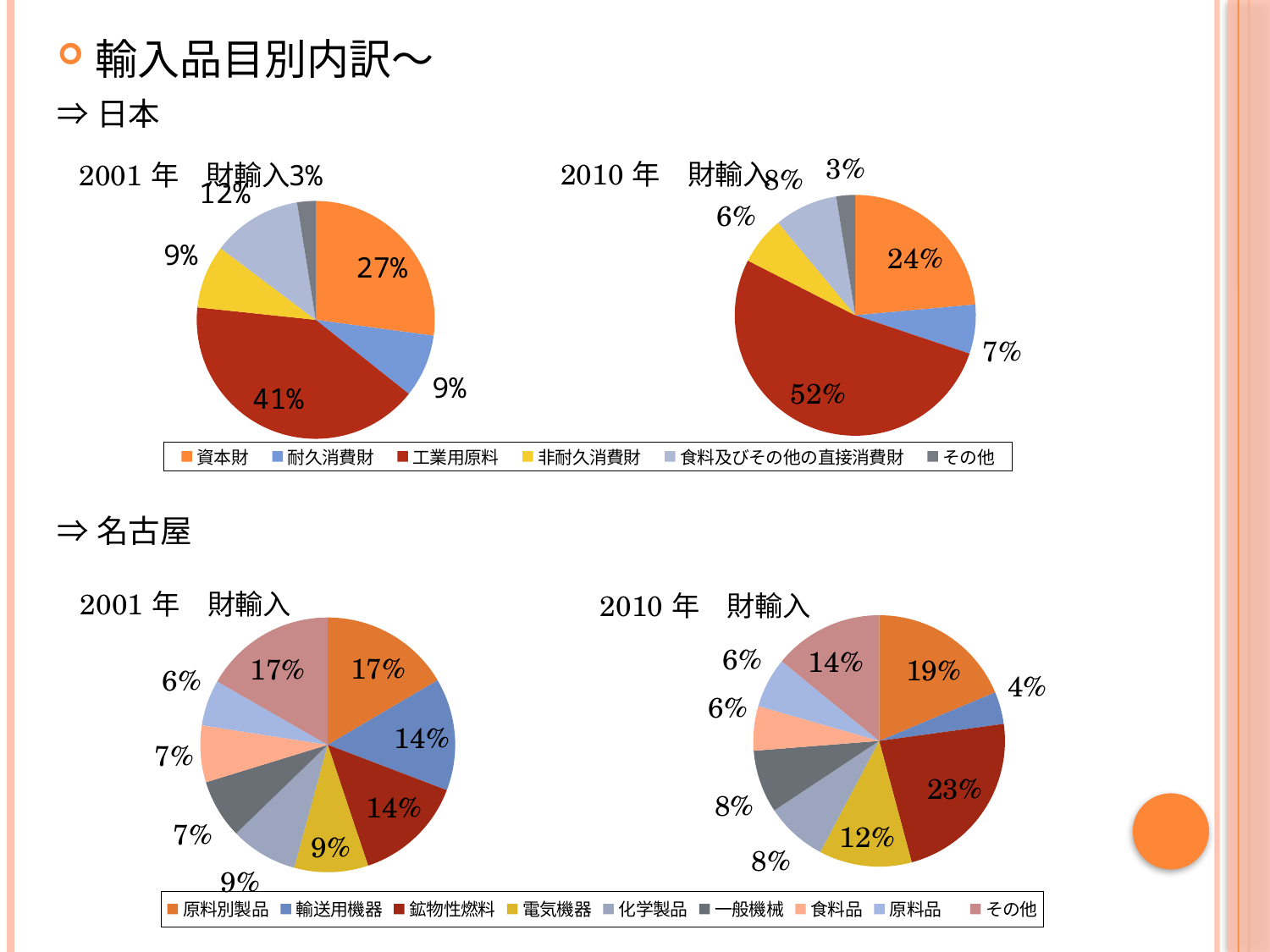

輸入品目別内訳～
⇒日本

⇒名古屋

### Chart: 2001年　財輸入

| Category |  |
|---|---|
| 資本財 | 95230890.0 |
| 耐久消費財 | 30097190.0 |
| 工業用原料 | 143876561.0 |
| 非耐久消費財 | 30187945.0 |
| 食料及びその他の直接消費財 | 42840183.0 |
| その他 | 8865266.0 |

### Chart: 2010年　財輸入

| Category |  |
|---|---|
| 資本財 | 162942707.0 |
| 耐久消費財 | 45564106.0 |
| 工業用原料 | 361877784.0 |
| 非耐久消費財 | 44651450.0 |
| 食料及びその他の直接消費財 | 58761029.0 |
| その他 | 17578515.0 |

### Chart: 2001年　財輸入

| Category |  |
|---|---|
| 原料別製品 | 0.1653326541896204 |
| 輸送用機器 | 0.14259687577246438 |
| 鉱物性燃料 | 0.14075614107657086 |
| 電気機器 | 0.09376067230788793 |
| 化学製品 | 0.08513515875400453 |
| 一般機械 | 0.07490361458150413 |
| 食料品 | 0.07202418950107073 |
| 原料品 | 0.05845879320490082 |
| その他 | 0.167 |

### Chart: 2010年　財輸入

| Category |  |
|---|---|
| 原料別製品 | 0.18693731738878291 |
| 輸送用機器 | 0.04137529049952717 |
| 鉱物性燃料 | 0.22995048719303246 |
| 電気機器 | 0.11925696233915042 |
| 化学製品 | 0.0791895351999838 |
| 一般機械 | 0.08074835159550524 |
| 食料品 | 0.057409902828389 |
| 原料品　 | 0.064345983078627 |
| その他 | 0.14078616987700354 |